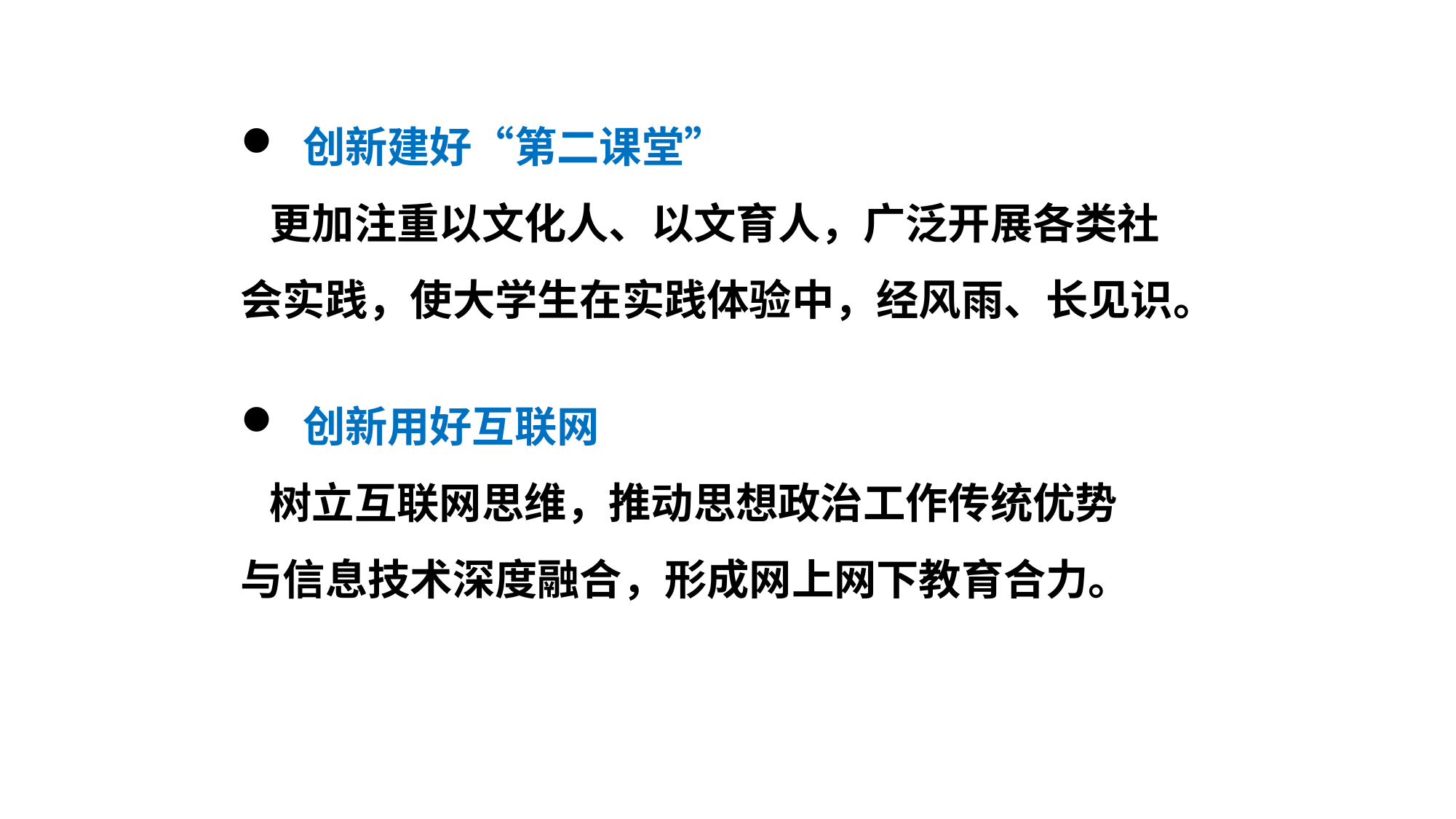

创新建好“第二课堂”
  更加注重以文化人、以文育人，广泛开展各类社会实践，使大学生在实践体验中，经风雨、长见识。
 创新用好互联网
  树立互联网思维，推动思想政治工作传统优势与信息技术深度融合，形成网上网下教育合力。